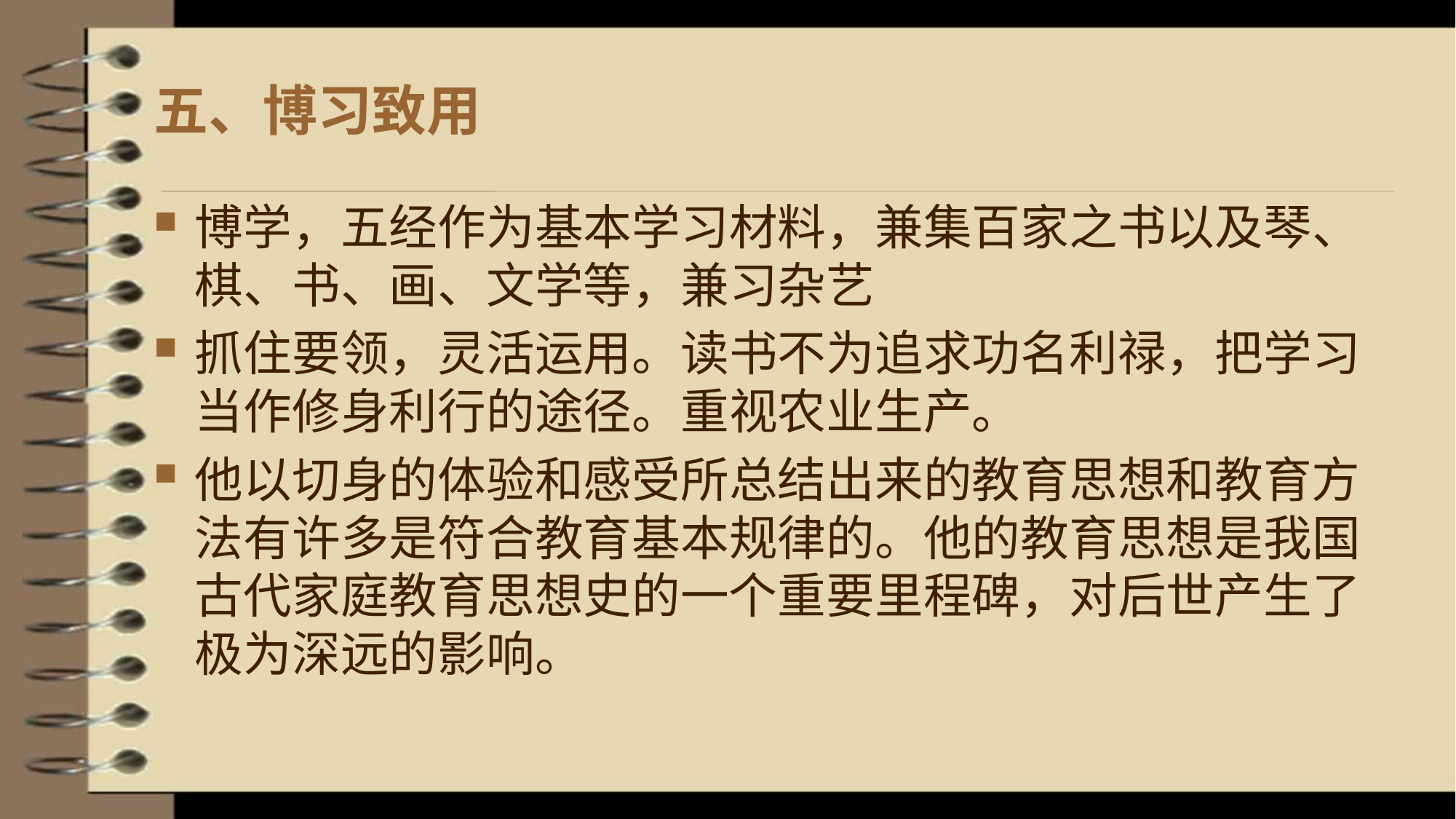

# 五、博习致用
博学，五经作为基本学习材料，兼集百家之书以及琴、棋、书、画、文学等，兼习杂艺
抓住要领，灵活运用。读书不为追求功名利禄，把学习当作修身利行的途径。重视农业生产。
他以切身的体验和感受所总结出来的教育思想和教育方法有许多是符合教育基本规律的。他的教育思想是我国古代家庭教育思想史的一个重要里程碑，对后世产生了极为深远的影响。